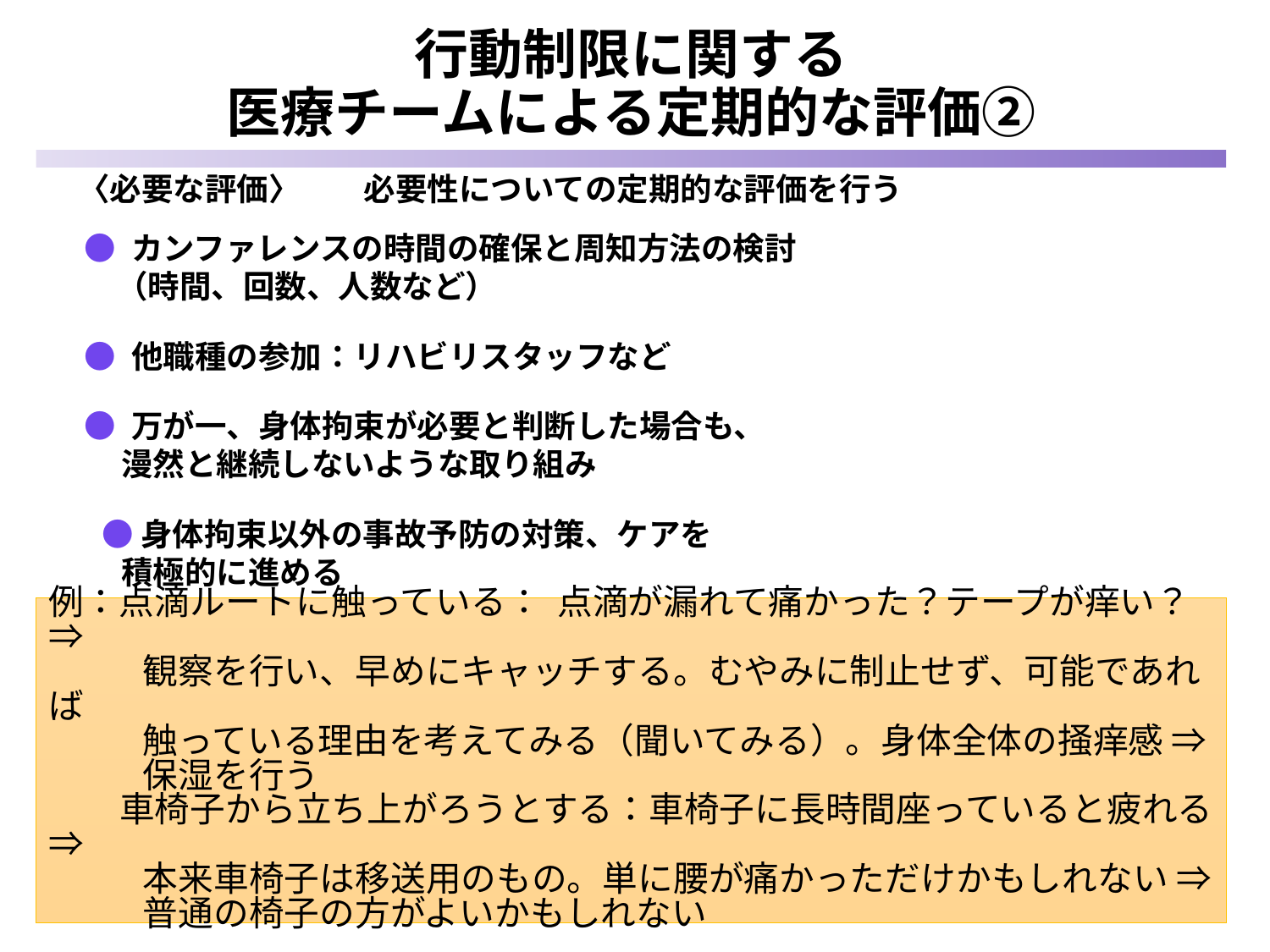

# 行動制限に関する 医療チームによる定期的な評価②

   〈必要な評価〉　　必要性についての定期的な評価を行う
     ● カンファレンスの時間の確保と周知方法の検討
　     （時間、回数、人数など）
     ● 他職種の参加：リハビリスタッフなど
     ● 万が一、身体拘束が必要と判断した場合も、
         漫然と継続しないような取り組み
　   ● 身体拘束以外の事故予防の対策、ケアを
         積極的に進める

例：点滴ルートに触っている：  点滴が漏れて痛かった？テープが痒い？ ⇒
           観察を行い、早めにキャッチする。むやみに制止せず、可能であれば
           触っている理由を考えてみる（聞いてみる）。身体全体の掻痒感 ⇒
           保湿を行う
        車椅子から立ち上がろうとする：車椅子に長時間座っていると疲れる ⇒
           本来車椅子は移送用のもの。単に腰が痛かっただけかもしれない ⇒
           普通の椅子の方がよいかもしれない